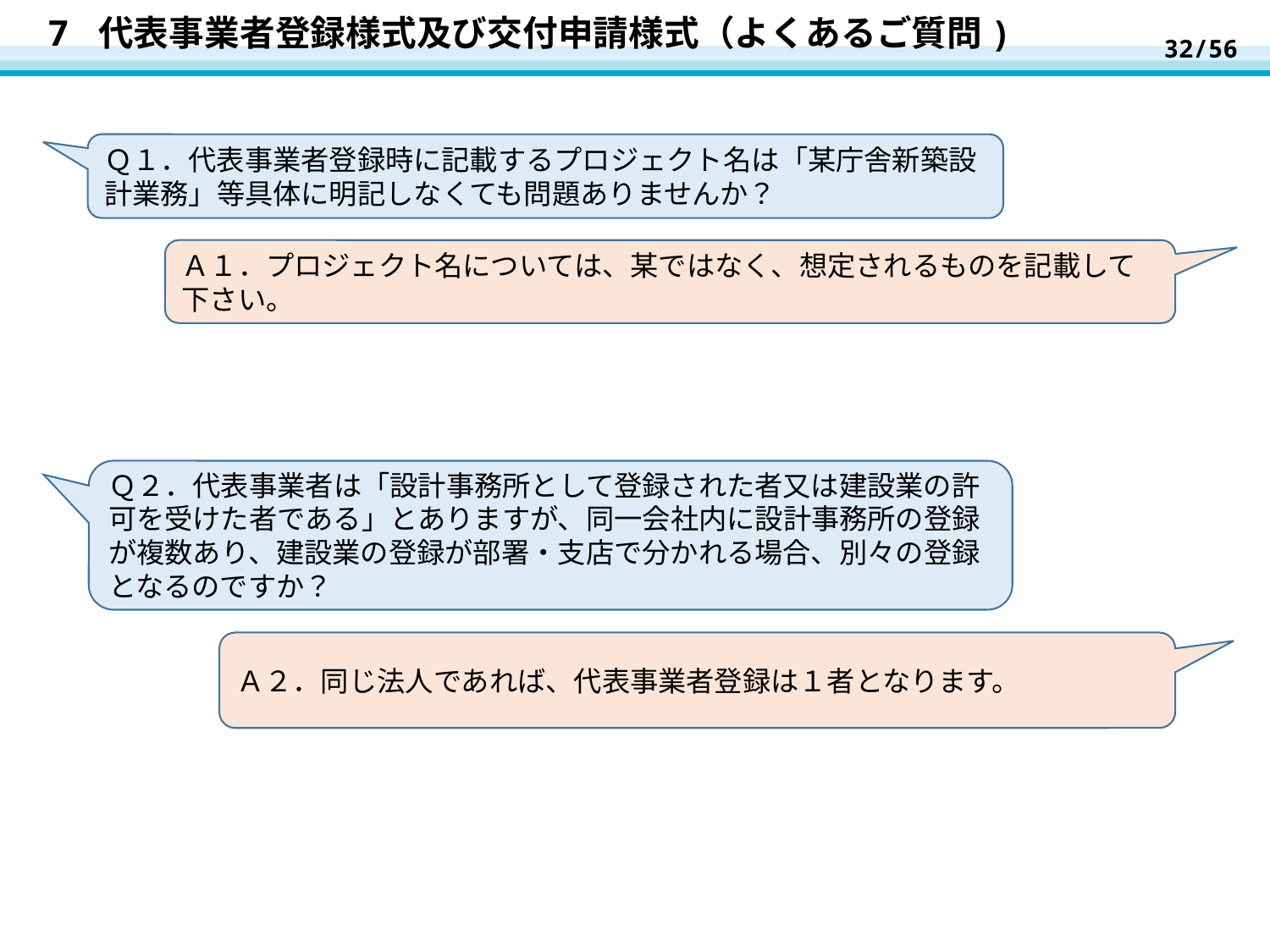

32/56
# 7 代表事業者登録様式及び交付申請様式（よくあるご質問)
Ｑ１．代表事業者登録時に記載するプロジェクト名は「某庁舎新築設計業務」等具体に明記しなくても問題ありませんか？
Ａ１．プロジェクト名については、某ではなく、想定されるものを記載して下さい。
Ｑ２．代表事業者は「設計事務所として登録された者又は建設業の許可を受けた者である」とありますが、同一会社内に設計事務所の登録が複数あり、建設業の登録が部署・支店で分かれる場合、別々の登録となるのですか？
Ａ２．同じ法人であれば、代表事業者登録は１者となります。